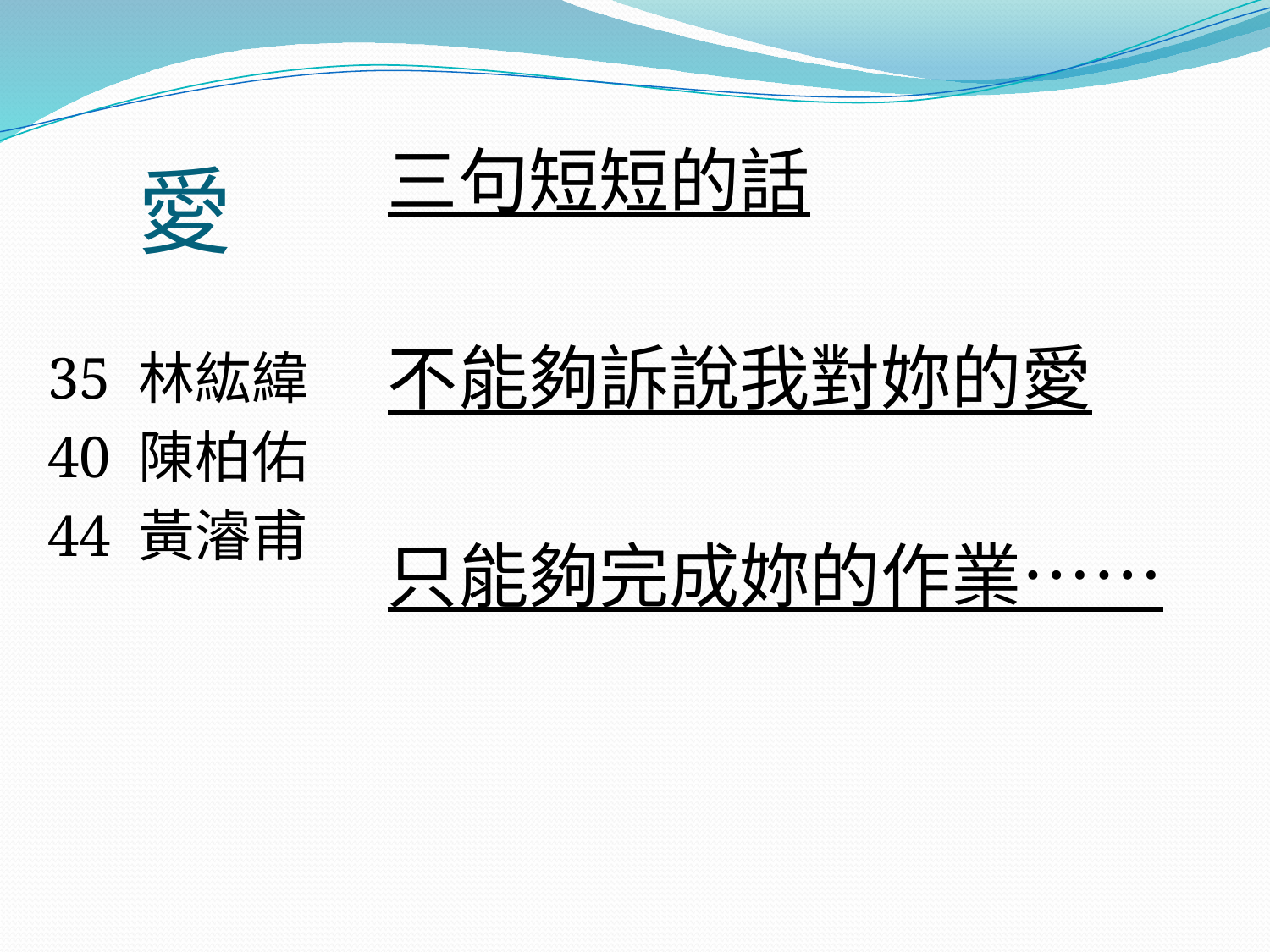

三句短短的話

不能夠訴說我對妳的愛

只能夠完成妳的作業……
# 愛
35 林紘緯
40 陳柏佑
44 黃濬甫